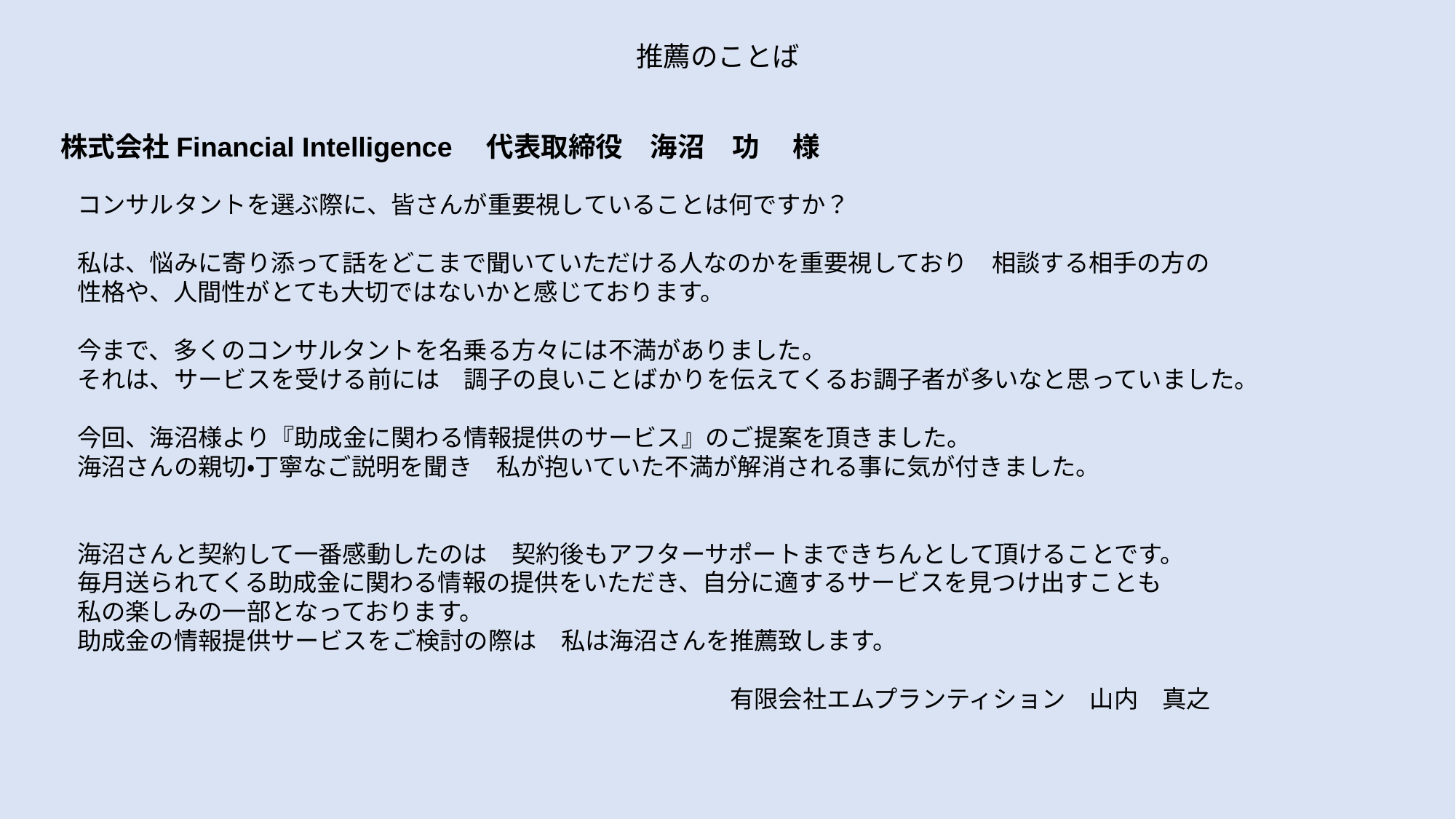

推薦のことば
# 株式会社Financial Intelligence　代表取締役　海沼　功　 様
コンサルタントを選ぶ際に、皆さんが重要視していることは何ですか？

私は、悩みに寄り添って話をどこまで聞いていただける人なのかを重要視しており　相談する相手の方の
性格や、人間性がとても大切ではないかと感じております。

今まで、多くのコンサルタントを名乗る方々には不満がありました。
それは、サービスを受ける前には　調子の良いことばかりを伝えてくるお調子者が多いなと思っていました。

今回、海沼様より『助成金に関わる情報提供のサービス』のご提案を頂きました。
海沼さんの親切・丁寧なご説明を聞き　私が抱いていた不満が解消される事に気が付きました。

海沼さんと契約して一番感動したのは　契約後もアフターサポートまできちんとして頂けることです。
毎月送られてくる助成金に関わる情報の提供をいただき、自分に適するサービスを見つけ出すことも
私の楽しみの一部となっております。
助成金の情報提供サービスをご検討の際は　私は海沼さんを推薦致します。

　　　　　　　　　　　　　　　　　　　　　　　　　　　有限会社エムプランティション　山内　真之